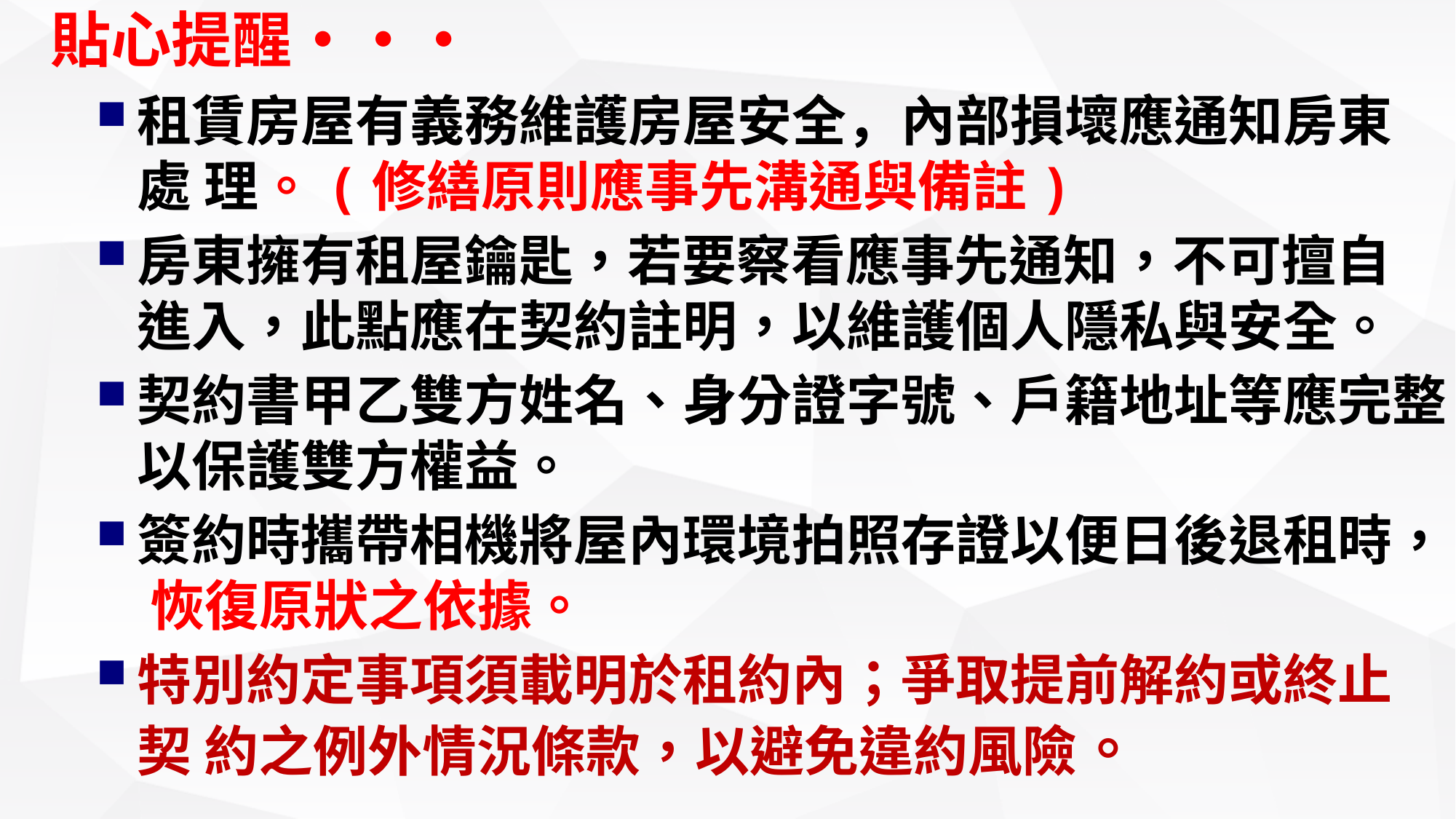

貼心提醒‧‧‧
租賃房屋有義務維護房屋安全，內部損壞應通知房東處 理。(修繕原則應事先溝通與備註)
房東擁有租屋鑰匙，若要察看應事先通知，不可擅自進入，此點應在契約註明，以維護個人隱私與安全。
契約書甲乙雙方姓名、身分證字號、戶籍地址等應完整，以保護雙方權益。
簽約時攜帶相機將屋內環境拍照存證以便日後退租時， 恢復原狀之依據。
特別約定事項須載明於租約內；爭取提前解約或終止契 約之例外情況條款，以避免違約風險。